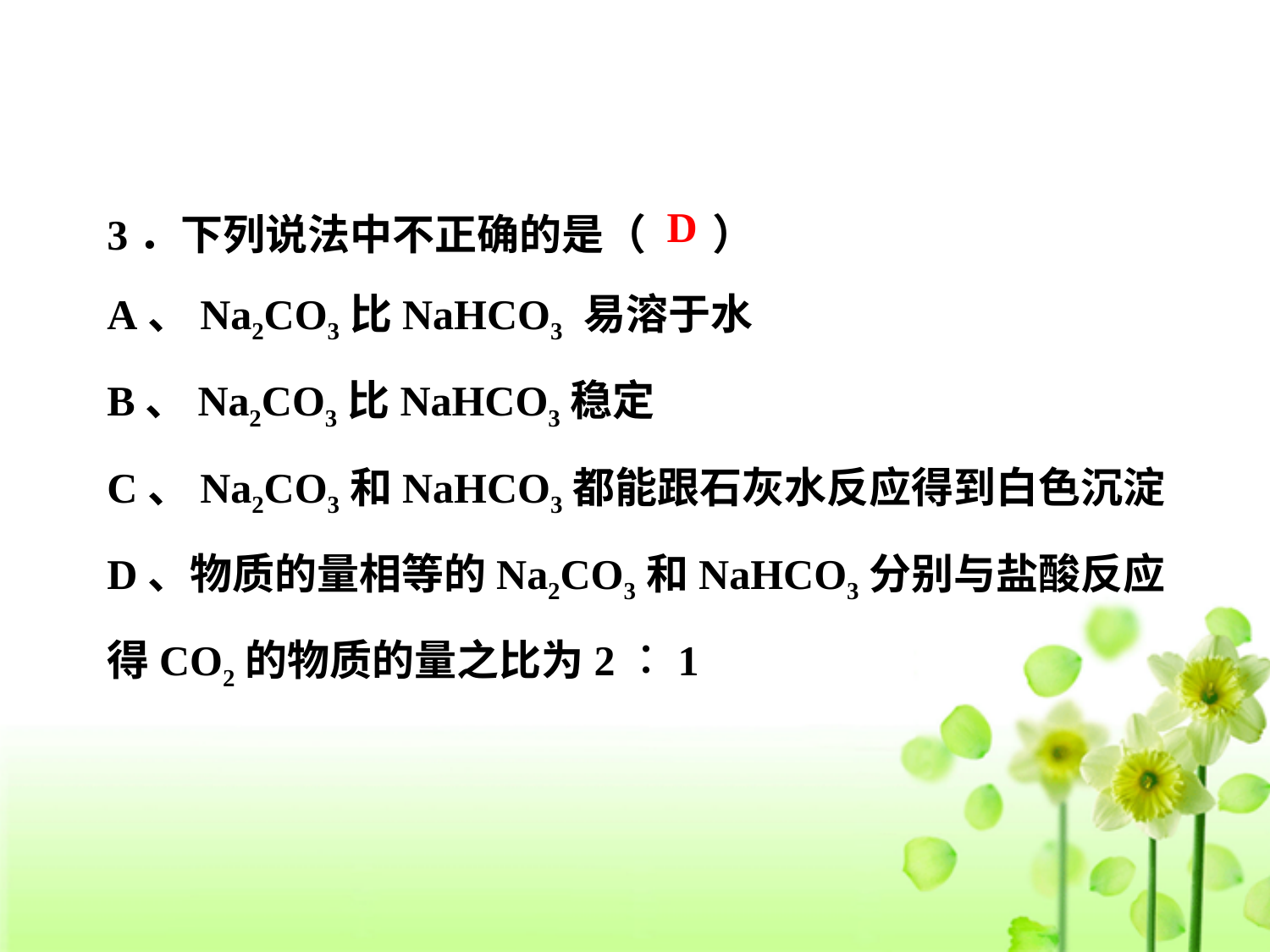

3．下列说法中不正确的是（       ）
A、Na2CO3比NaHCO3 易溶于水
B、Na2CO3比NaHCO3稳定
C、Na2CO3和NaHCO3都能跟石灰水反应得到白色沉淀
D、物质的量相等的Na2CO3和NaHCO3分别与盐酸反应得CO2的物质的量之比为2︰1
D